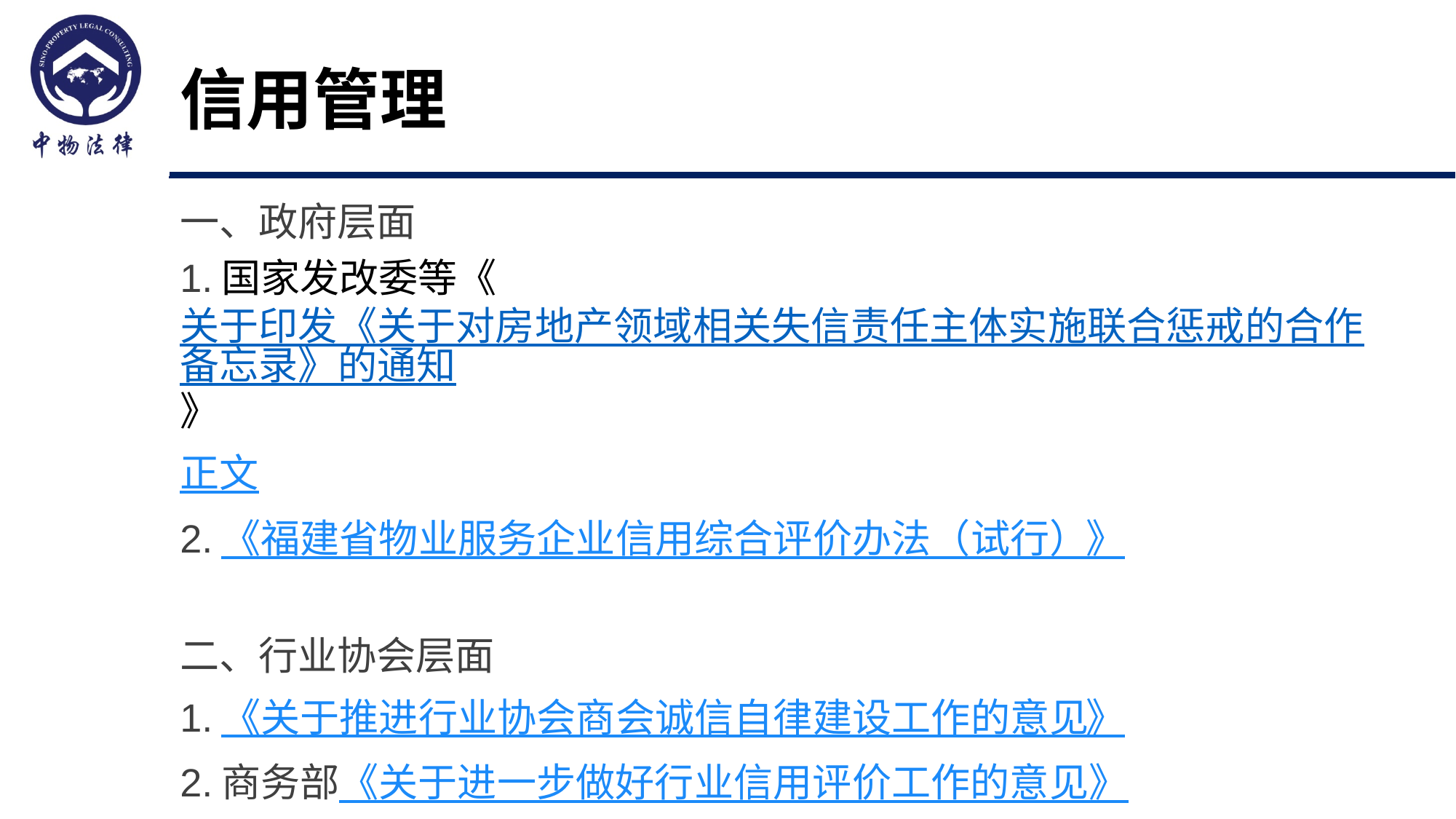

# 信用管理
一、政府层面
1.国家发改委等《关于印发《关于对房地产领域相关失信责任主体实施联合惩戒的合作备忘录》的通知》
正文
2.《福建省物业服务企业信用综合评价办法（试行）》

二、行业协会层面
1.《关于推进行业协会商会诚信自律建设工作的意见》
2.商务部《关于进一步做好行业信用评价工作的意见》